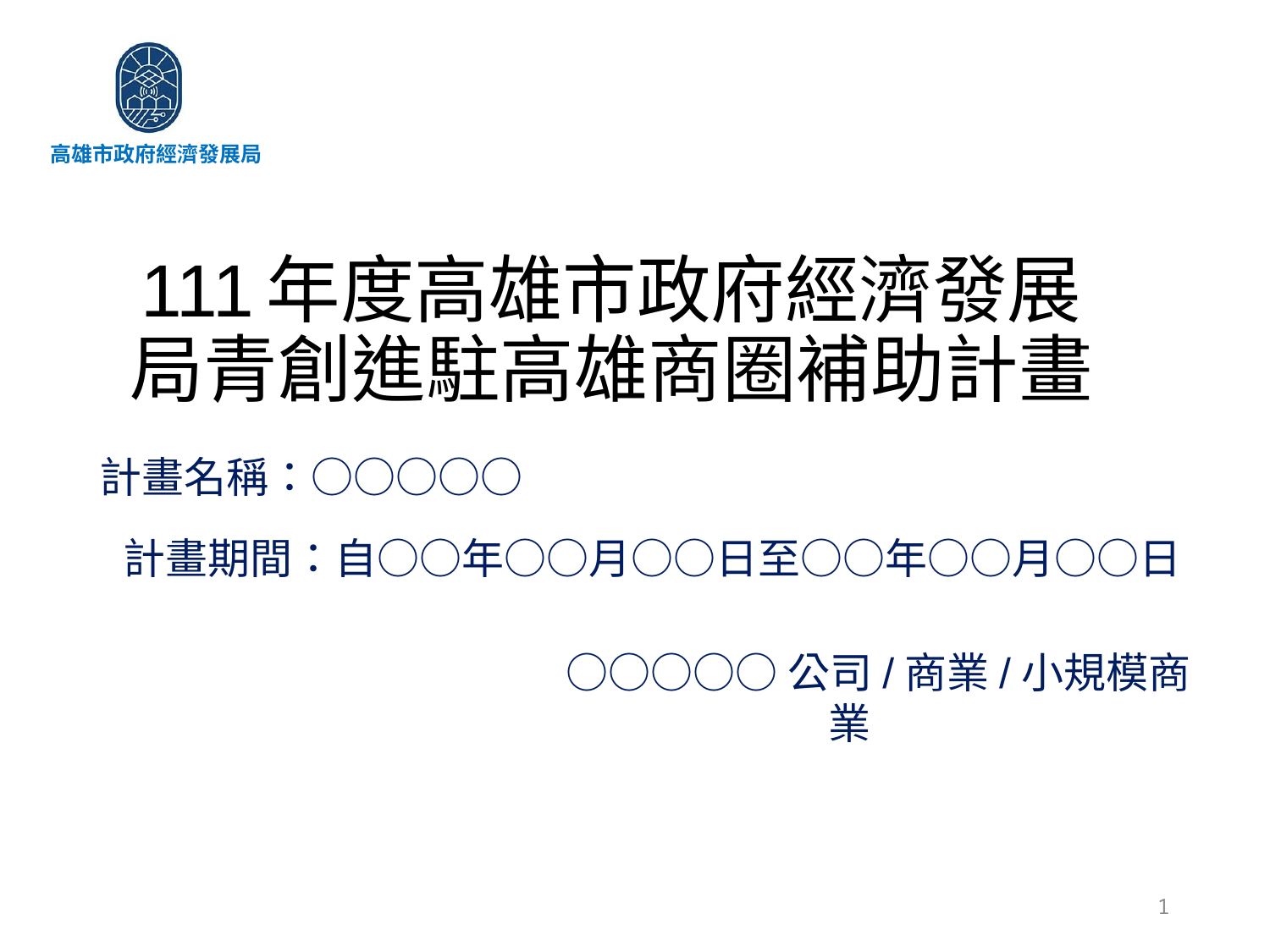

111年度高雄市政府經濟發展局青創進駐高雄商圈補助計畫
計畫名稱：○○○○○
計畫期間：自○○年○○月○○日至○○年○○月○○日
      ○○○○○公司/商業/小規模商業
1